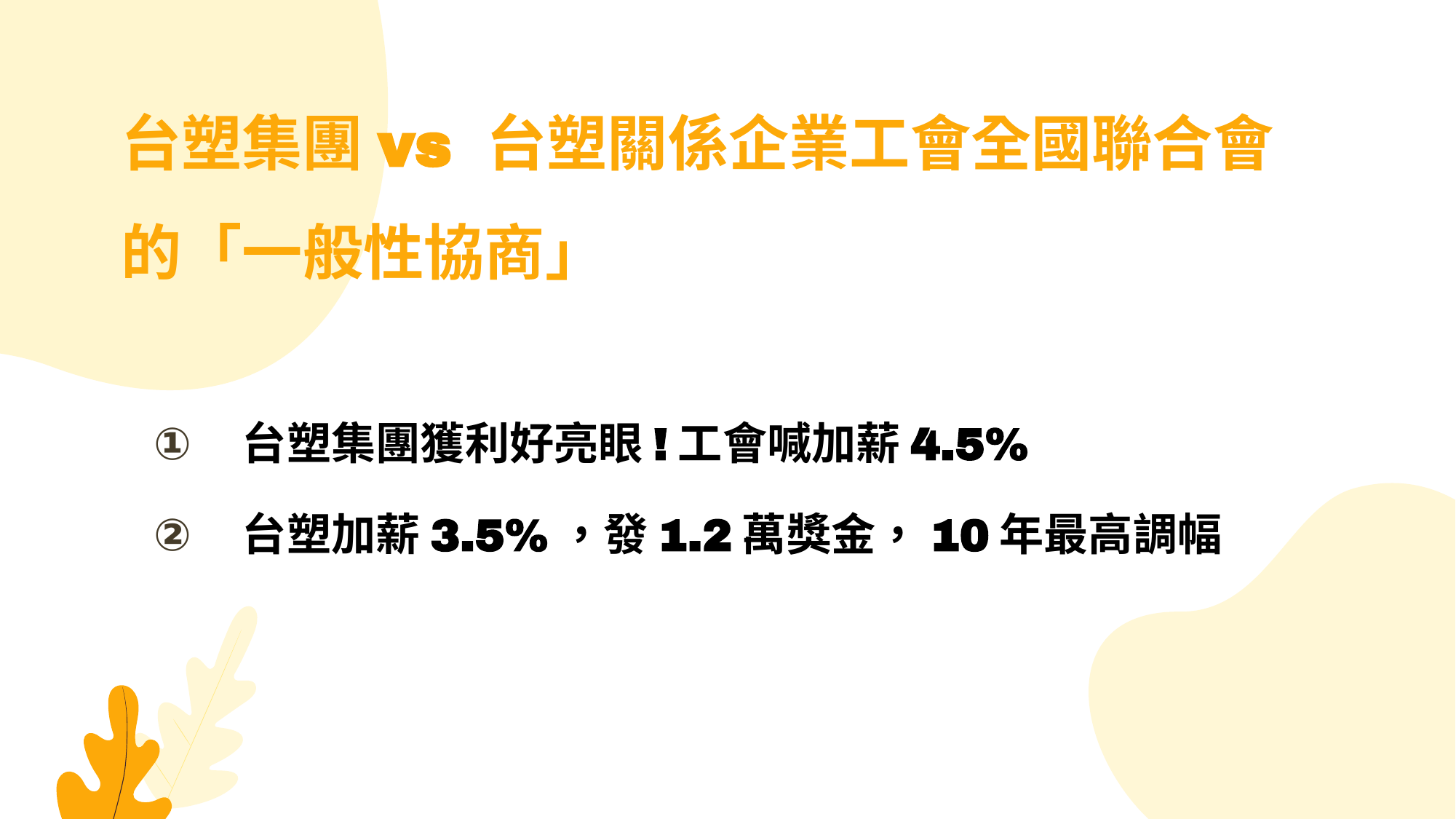

台塑集團vs 台塑關係企業工會全國聯合會的「一般性協商」
台塑集團獲利好亮眼!工會喊加薪4.5%
台塑加薪3.5%，發1.2萬獎金，10年最高調幅